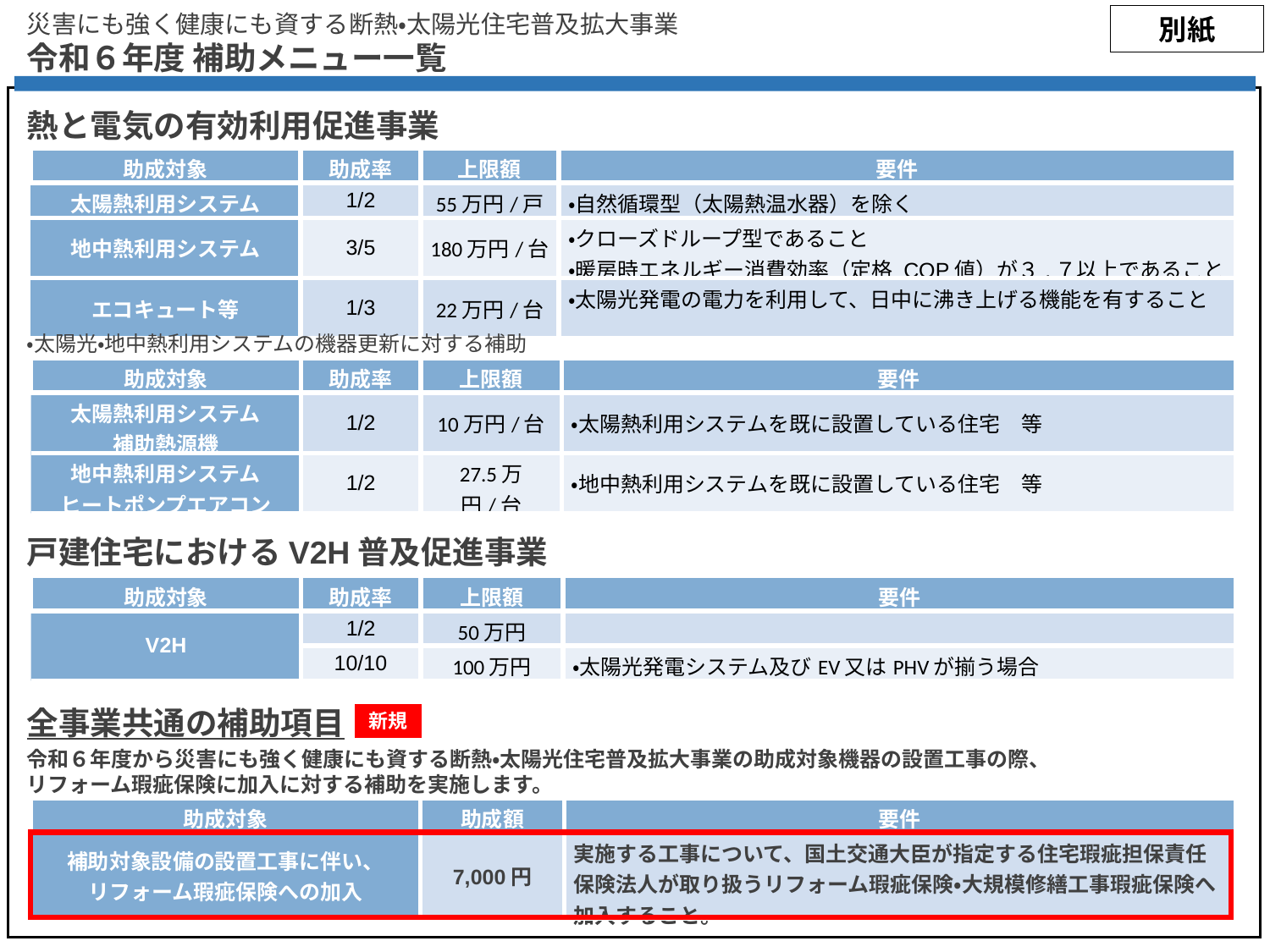

災害にも強く健康にも資する断熱・太陽光住宅普及拡大事業
令和６年度 補助メニュー一覧
別紙

熱と電気の有効利用促進事業
| 助成対象 | 助成率 | 上限額 | 要件 |
| --- | --- | --- | --- |
| 太陽熱利用システム | 1/2 | 55万円/戸 | ・自然循環型（太陽熱温水器）を除く |
| 地中熱利用システム | 3/5 | 180万円/台 | ・クローズドループ型であること ・暖房時エネルギー消費効率（定格 COP値）が３.７以上であること |
| エコキュート等 | 1/3 | 22万円/台 | ・太陽光発電の電力を利用して、日中に沸き上げる機能を有すること |
・太陽光・地中熱利用システムの機器更新に対する補助
| 助成対象 | 助成率 | 上限額 | 要件 |
| --- | --- | --- | --- |
| 太陽熱利用システム 補助熱源機 | 1/2 | 10万円/台 | ・太陽熱利用システムを既に設置している住宅　等 |
| 地中熱利用システム ヒートポンプエアコン | 1/2 | 27.5万円/台 | ・地中熱利用システムを既に設置している住宅　等 |
戸建住宅におけるV2H普及促進事業
| 助成対象 | 助成率 | 上限額 | 要件 |
| --- | --- | --- | --- |
| V2H | 1/2 | 50万円 |  |
|  | 10/10 | 100万円 | ・太陽光発電システム及びEV又はPHVが揃う場合 |
全事業共通の補助項目
新規
令和６年度から災害にも強く健康にも資する断熱・太陽光住宅普及拡大事業の助成対象機器の設置工事の際、
リフォーム瑕疵保険に加入に対する補助を実施します。
| 助成対象 | 助成額 | 要件 |
| --- | --- | --- |
| 補助対象設備の設置工事に伴い、 リフォーム瑕疵保険への加入 | 7,000円 | 実施する工事について、国土交通大臣が指定する住宅瑕疵担保責任保険法人が取り扱うリフォーム瑕疵保険・大規模修繕工事瑕疵保険へ加入すること。 |